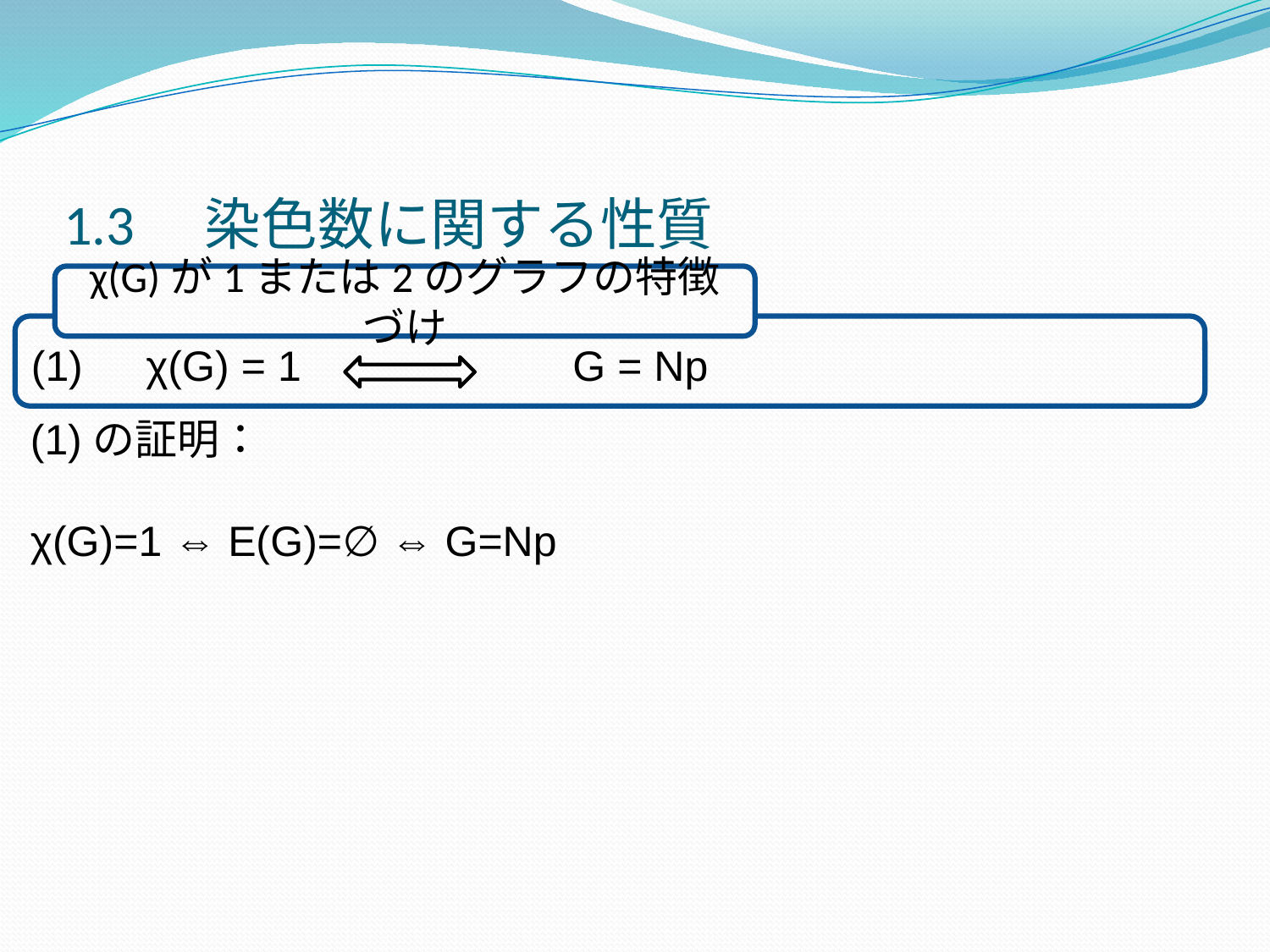

# 1.3　染色数に関する性質

χ(G)が1または2のグラフの特徴づけ

(1)　χ(G) = 1                       G = Np

(1)の証明：

χ(G)=1 ⇔ E(G)=∅ ⇔ G=Np